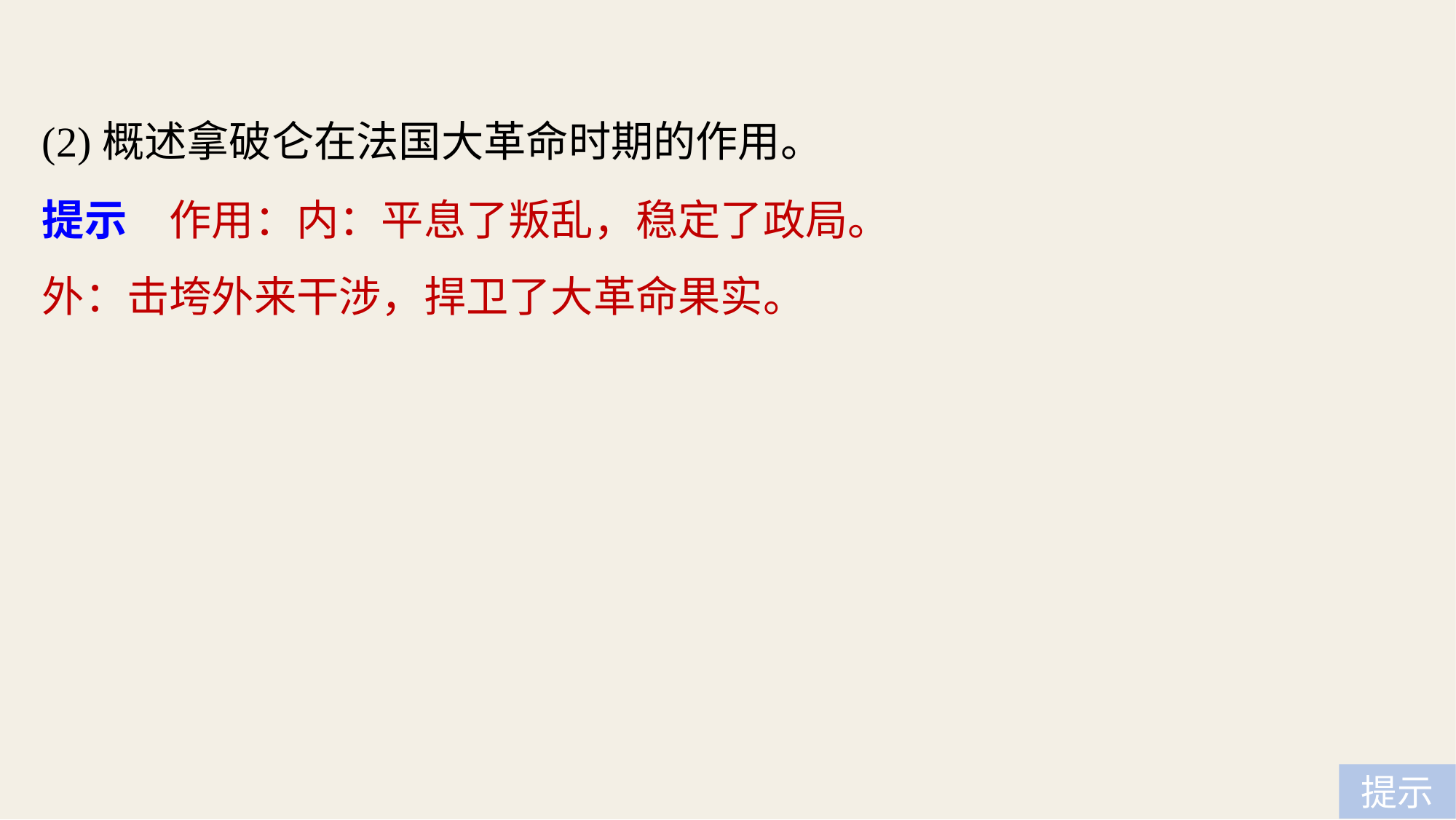

(2)概述拿破仑在法国大革命时期的作用。
提示　作用：内：平息了叛乱，稳定了政局。
外：击垮外来干涉，捍卫了大革命果实。
提示